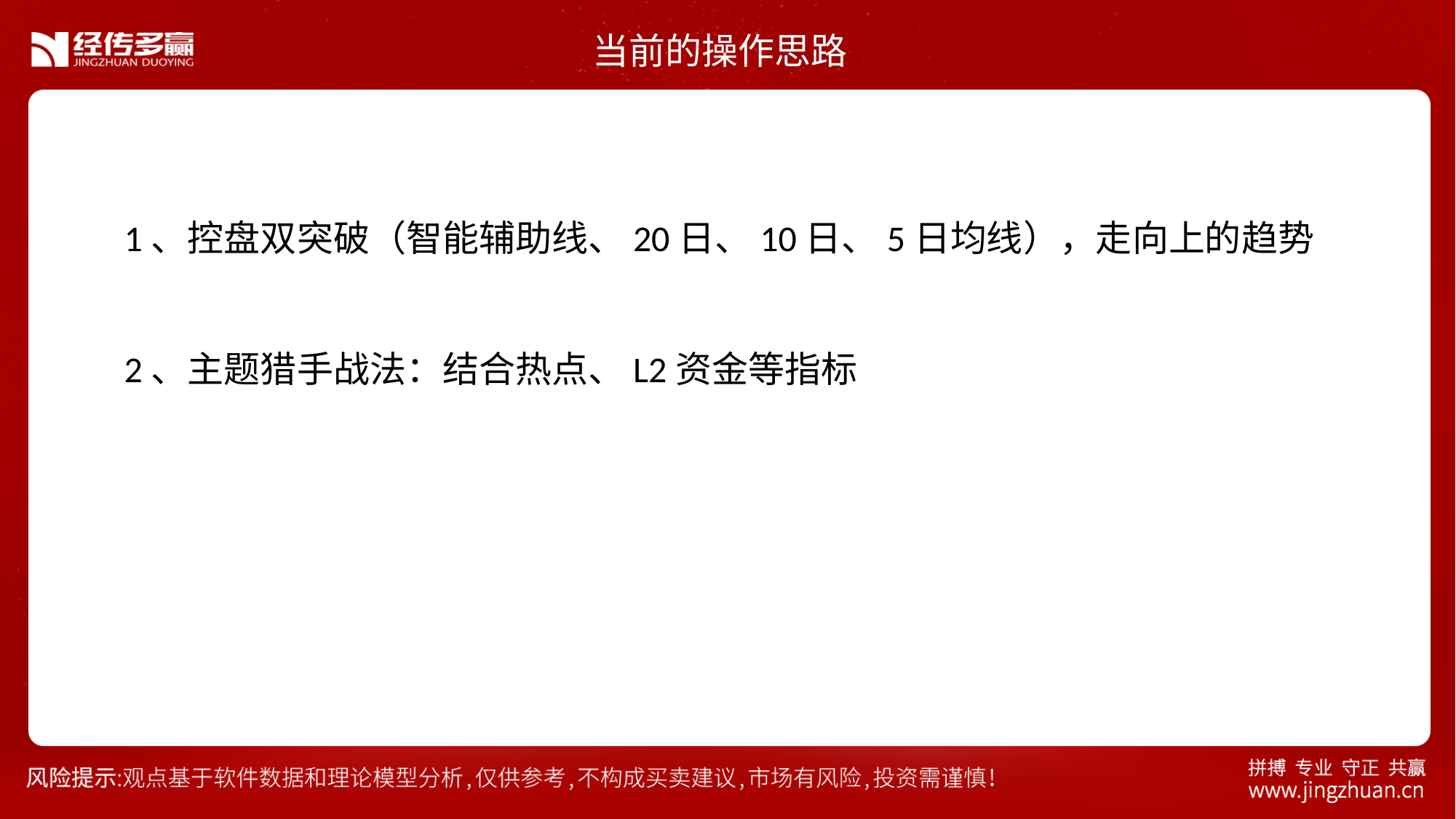

当前的操作思路

1、控盘双突破（智能辅助线、20日、10日、5日均线），走向上的趋势

2、主题猎手战法：结合热点、L2资金等指标